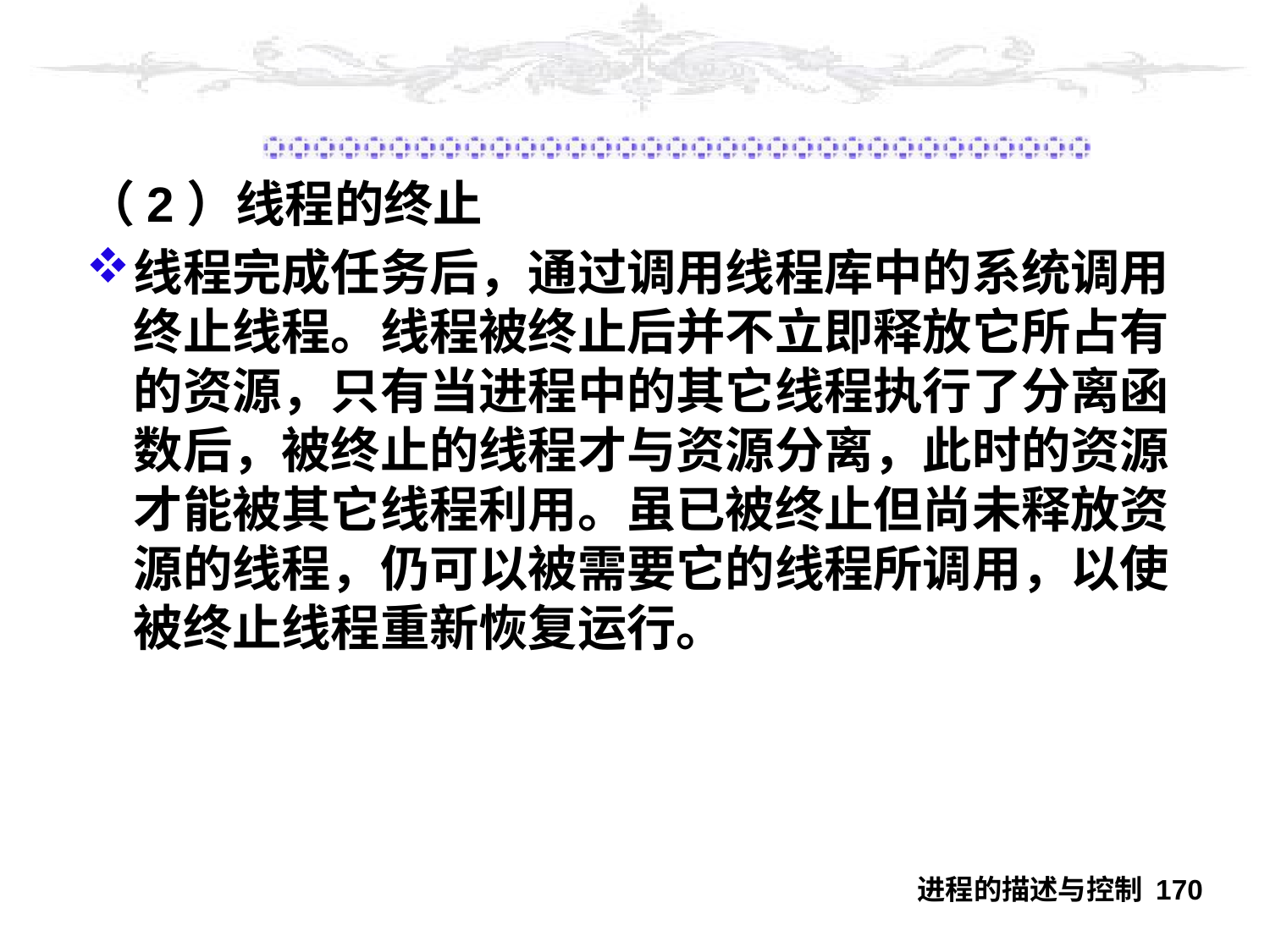

#
（2）线程的终止
线程完成任务后，通过调用线程库中的系统调用终止线程。线程被终止后并不立即释放它所占有的资源，只有当进程中的其它线程执行了分离函数后，被终止的线程才与资源分离，此时的资源才能被其它线程利用。虽已被终止但尚未释放资源的线程，仍可以被需要它的线程所调用，以使被终止线程重新恢复运行。